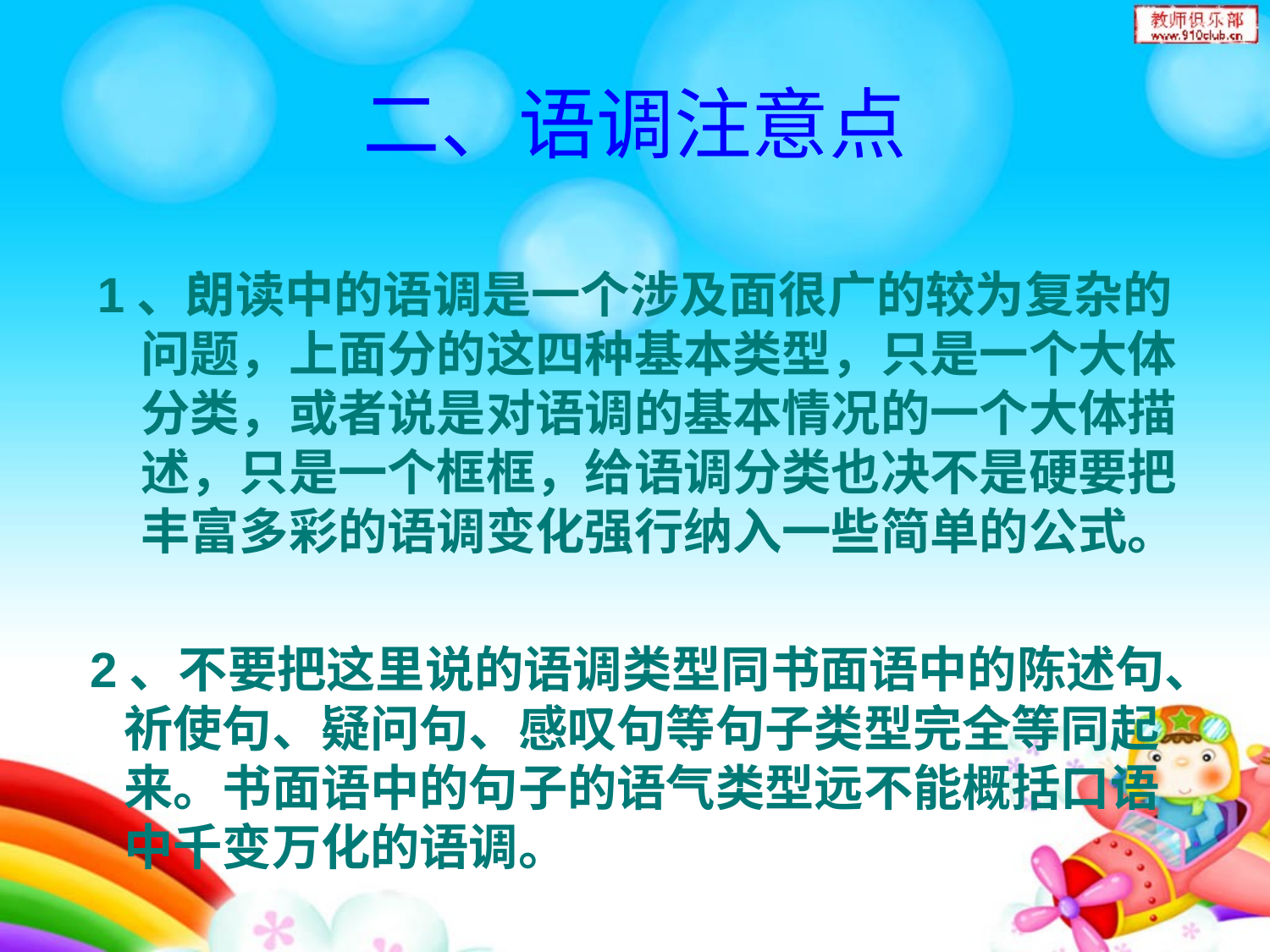

# 二、语调注意点
1、朗读中的语调是一个涉及面很广的较为复杂的问题，上面分的这四种基本类型，只是一个大体分类，或者说是对语调的基本情况的一个大体描述，只是一个框框，给语调分类也决不是硬要把丰富多彩的语调变化强行纳入一些简单的公式。

 2、不要把这里说的语调类型同书面语中的陈述句、祈使句、疑问句、感叹句等句子类型完全等同起来。书面语中的句子的语气类型远不能概括口语中千变万化的语调。